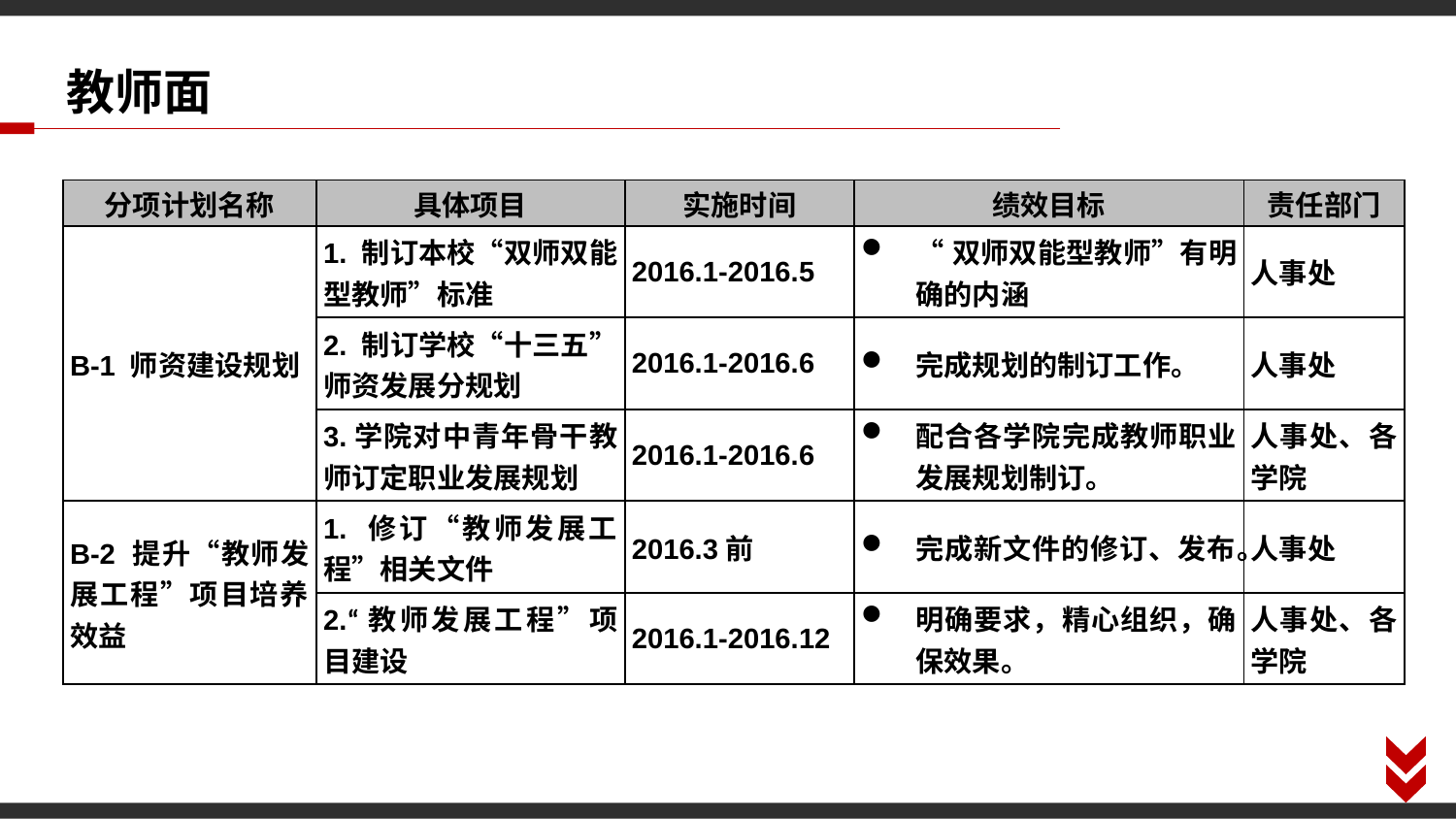

教师面

| 分项计划名称 | 具体项目 | 实施时间 | 绩效目标 | 责任部门 |
| --- | --- | --- | --- | --- |
| B-1 师资建设规划 | 1. 制订本校“双师双能型教师”标准 | 2016.1-2016.5 | “双师双能型教师”有明确的内涵 | 人事处 |
|  | 2. 制订学校“十三五”师资发展分规划 | 2016.1-2016.6 | 完成规划的制订工作。 | 人事处 |
|  | 3.学院对中青年骨干教师订定职业发展规划 | 2016.1-2016.6 | 配合各学院完成教师职业发展规划制订。 | 人事处、各学院 |
| B-2 提升“教师发展工程”项目培养效益 | 1. 修订“教师发展工程”相关文件 | 2016.3前 | 完成新文件的修订、发布。 | 人事处 |
|  | 2.“教师发展工程”项目建设 | 2016.1-2016.12 | 明确要求，精心组织，确保效果。 | 人事处、各学院 |